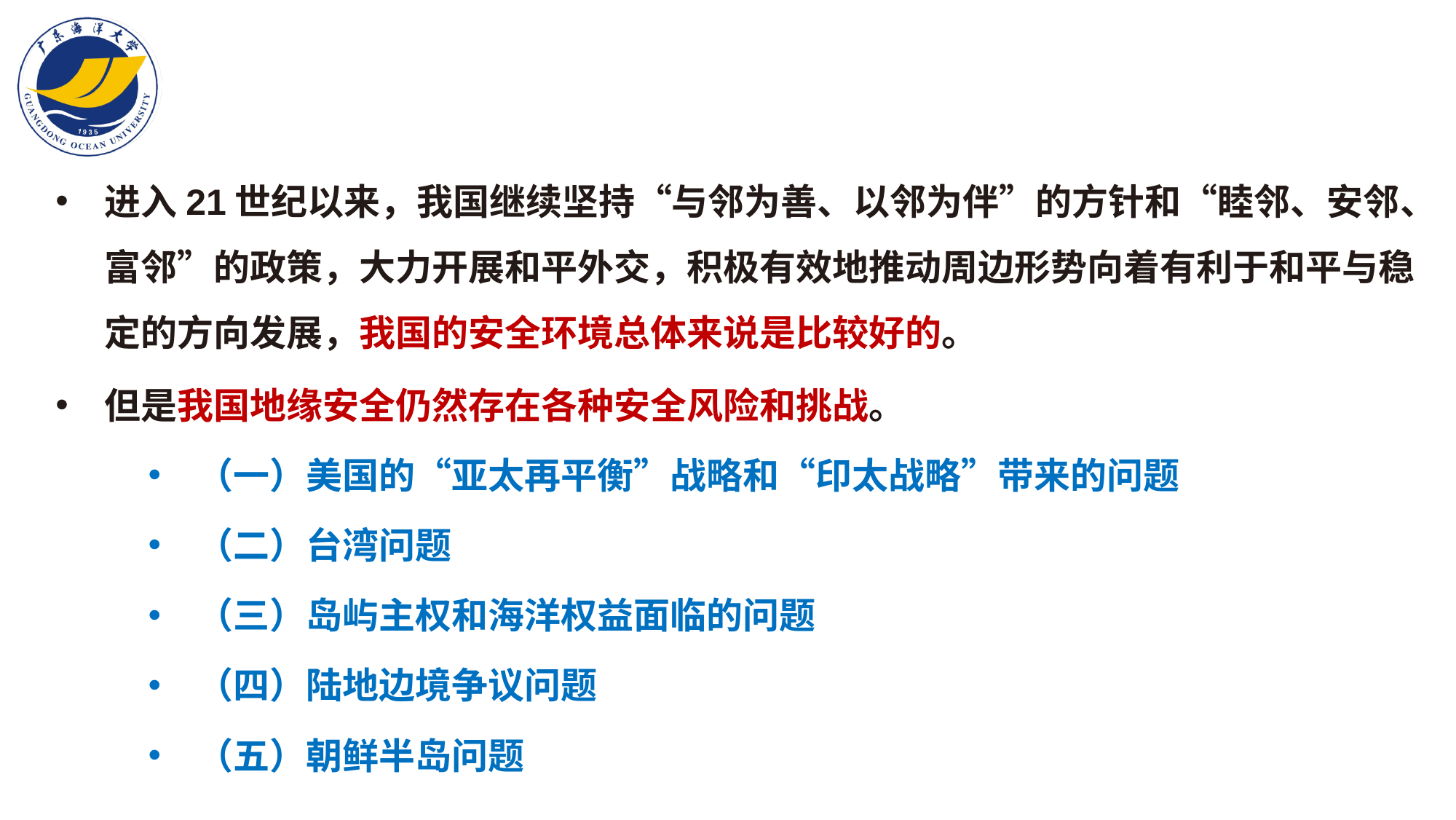

进入21世纪以来，我国继续坚持“与邻为善、以邻为伴”的方针和“睦邻、安邻、富邻”的政策，大力开展和平外交，积极有效地推动周边形势向着有利于和平与稳定的方向发展，我国的安全环境总体来说是比较好的。
但是我国地缘安全仍然存在各种安全风险和挑战。
（一）美国的“亚太再平衡”战略和“印太战略”带来的问题
（二）台湾问题
（三）岛屿主权和海洋权益面临的问题
（四）陆地边境争议问题
（五）朝鲜半岛问题